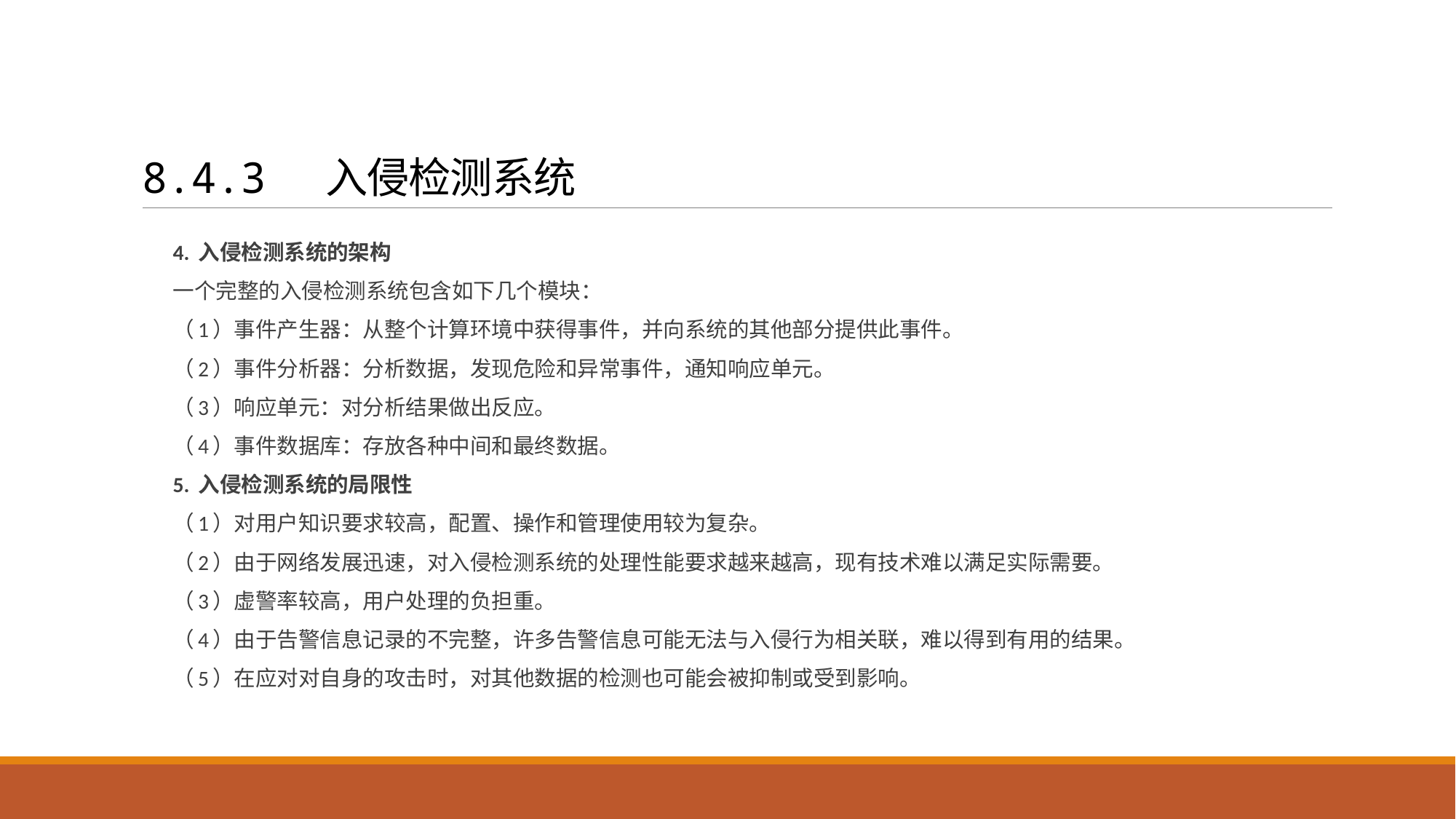

# 8.4.3  入侵检测系统
4. 入侵检测系统的架构
一个完整的入侵检测系统包含如下几个模块：
（1）事件产生器：从整个计算环境中获得事件，并向系统的其他部分提供此事件。
（2）事件分析器：分析数据，发现危险和异常事件，通知响应单元。
（3）响应单元：对分析结果做出反应。
（4）事件数据库：存放各种中间和最终数据。
5. 入侵检测系统的局限性
（1）对用户知识要求较高，配置、操作和管理使用较为复杂。
（2）由于网络发展迅速，对入侵检测系统的处理性能要求越来越高，现有技术难以满足实际需要。
（3）虚警率较高，用户处理的负担重。
（4）由于告警信息记录的不完整，许多告警信息可能无法与入侵行为相关联，难以得到有用的结果。
（5）在应对对自身的攻击时，对其他数据的检测也可能会被抑制或受到影响。